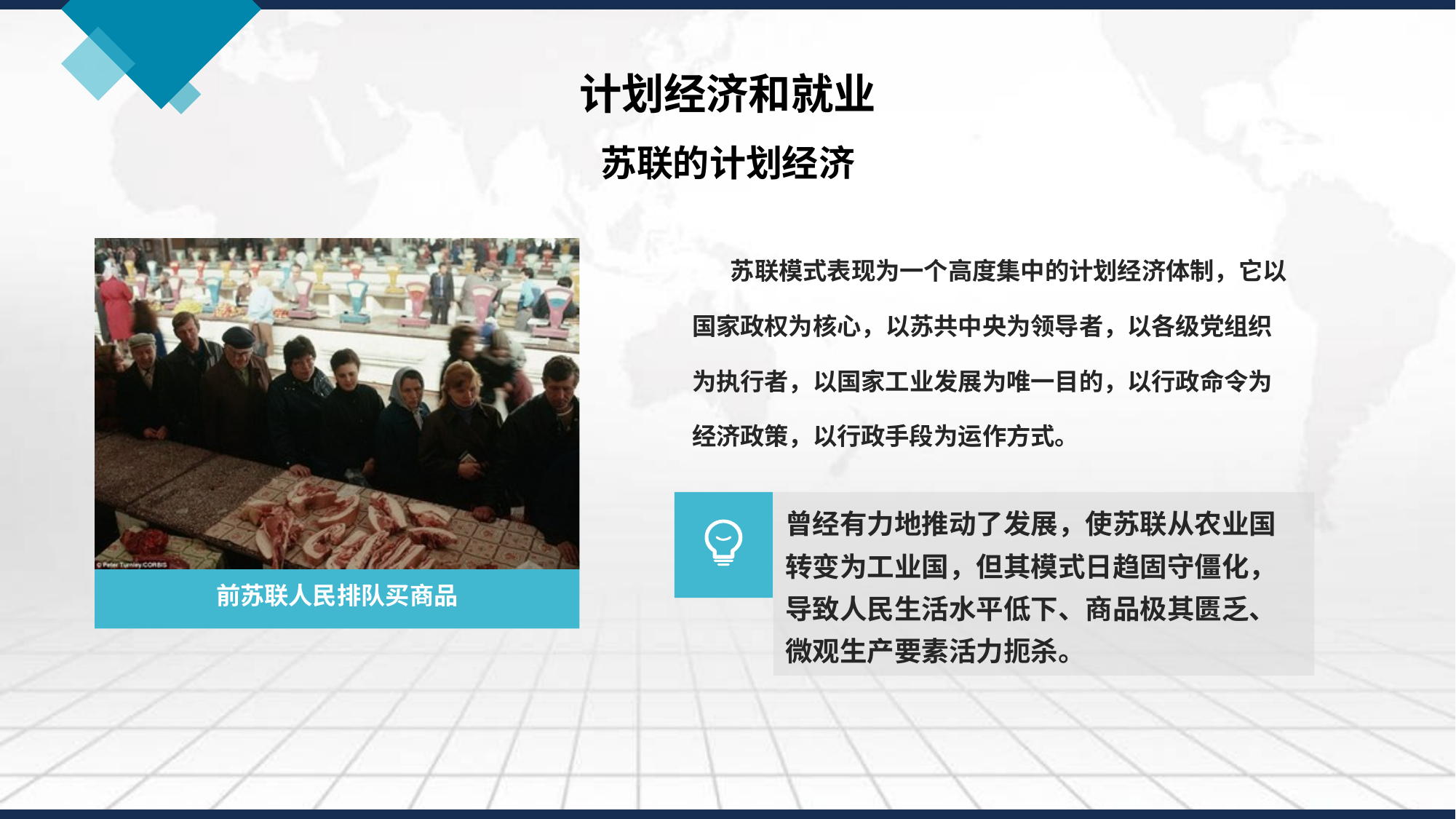

# 计划经济和就业 苏联的计划经济
      苏联模式表现为一个高度集中的计划经济体制，它以国家政权为核心，以苏共中央为领导者，以各级党组织为执行者，以国家工业发展为唯一目的，以行政命令为经济政策，以行政手段为运作方式。

前苏联人民排队买商品

曾经有力地推动了发展，使苏联从农业国转变为工业国，但其模式日趋固守僵化，导致人民生活水平低下、商品极其匮乏、微观生产要素活力扼杀。